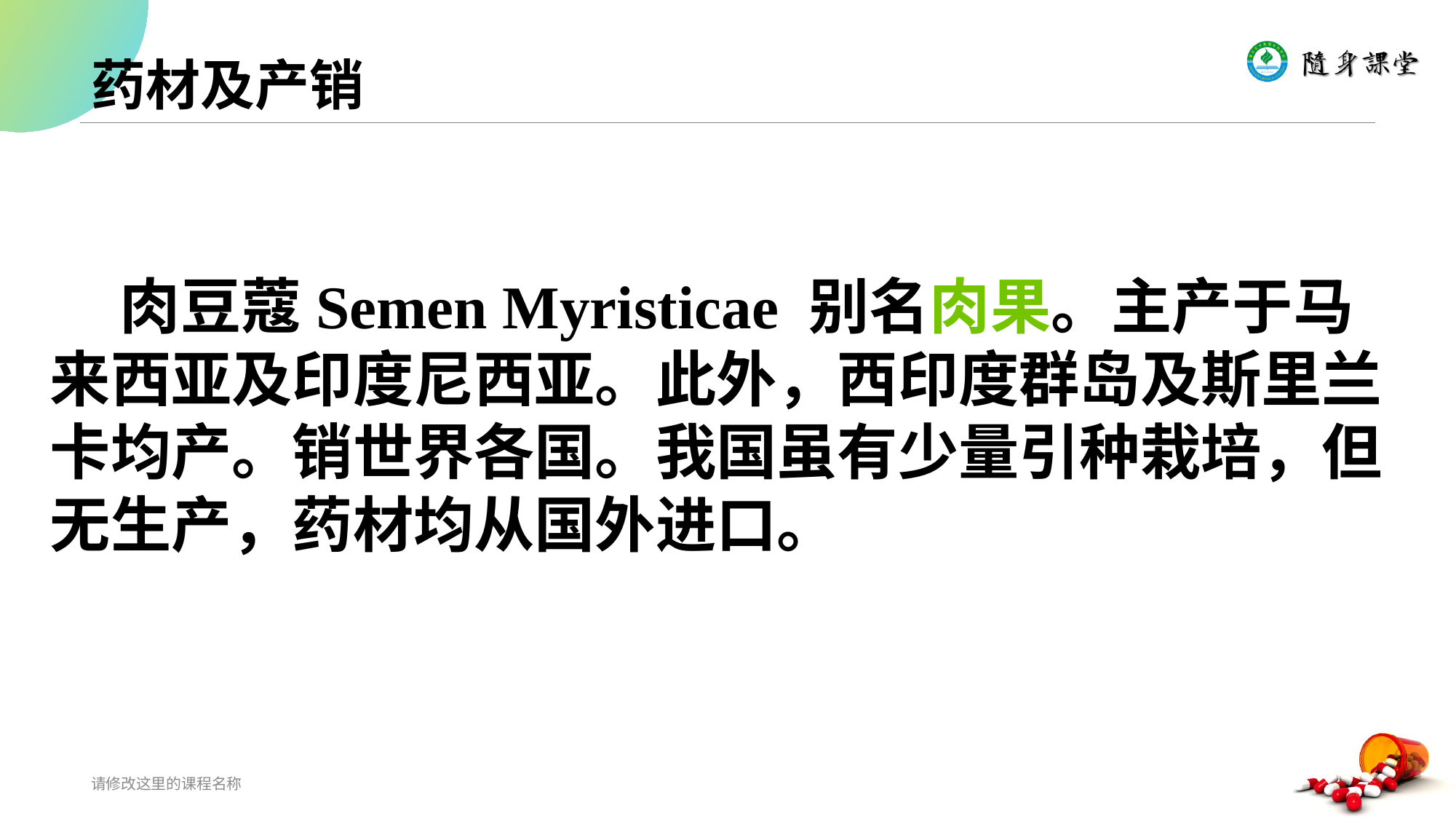

# 药材及产销

    肉豆蔻Semen Myristicae 别名肉果。主产于马来西亚及印度尼西亚。此外，西印度群岛及斯里兰卡均产。销世界各国。我国虽有少量引种栽培，但无生产，药材均从国外进口。
请修改这里的课程名称
10